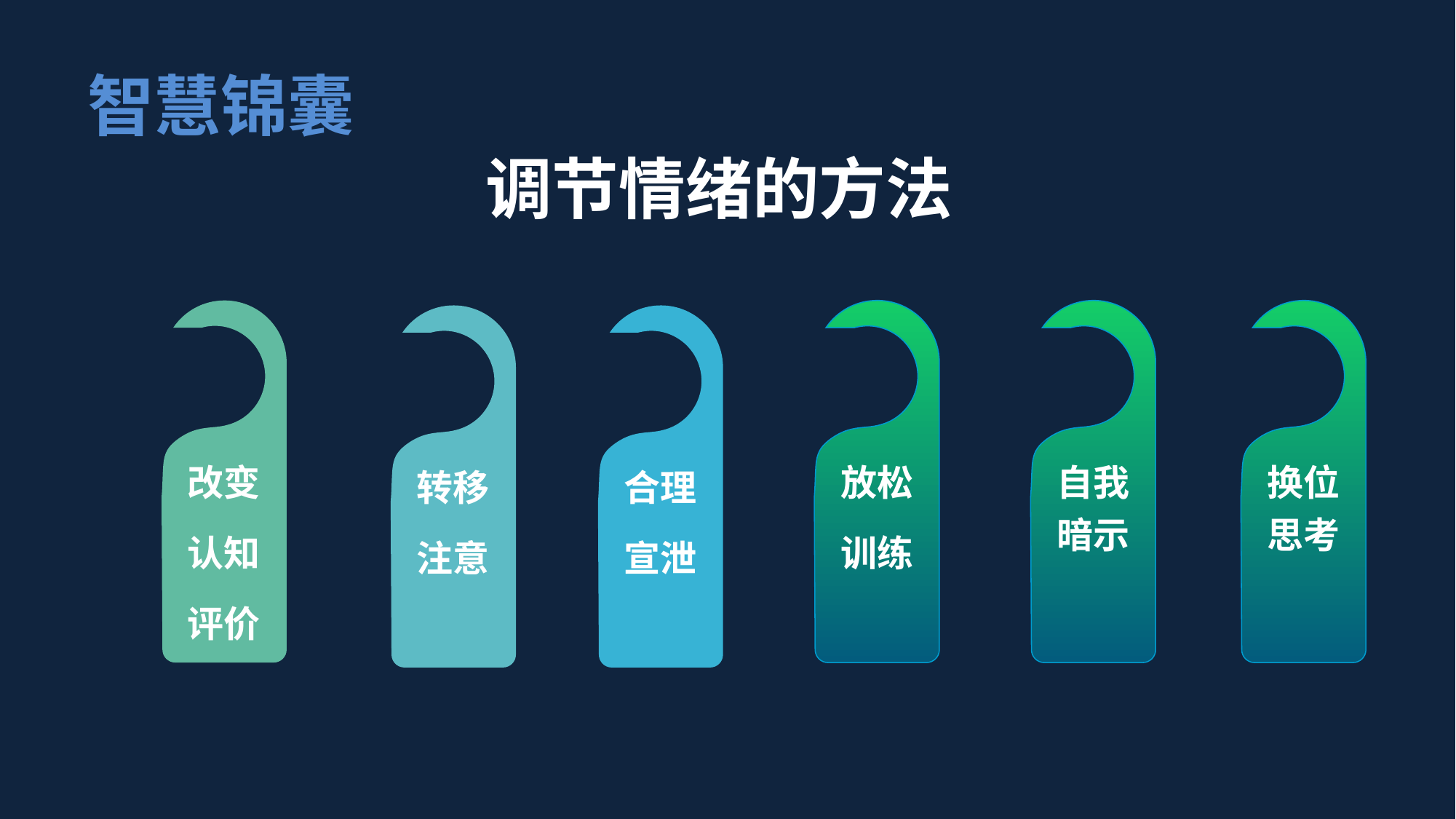

# 智慧锦囊
调节情绪的方法
改变
认知
评价
换位思考
自我暗示
放松
训练
合理
宣泄
转移
注意